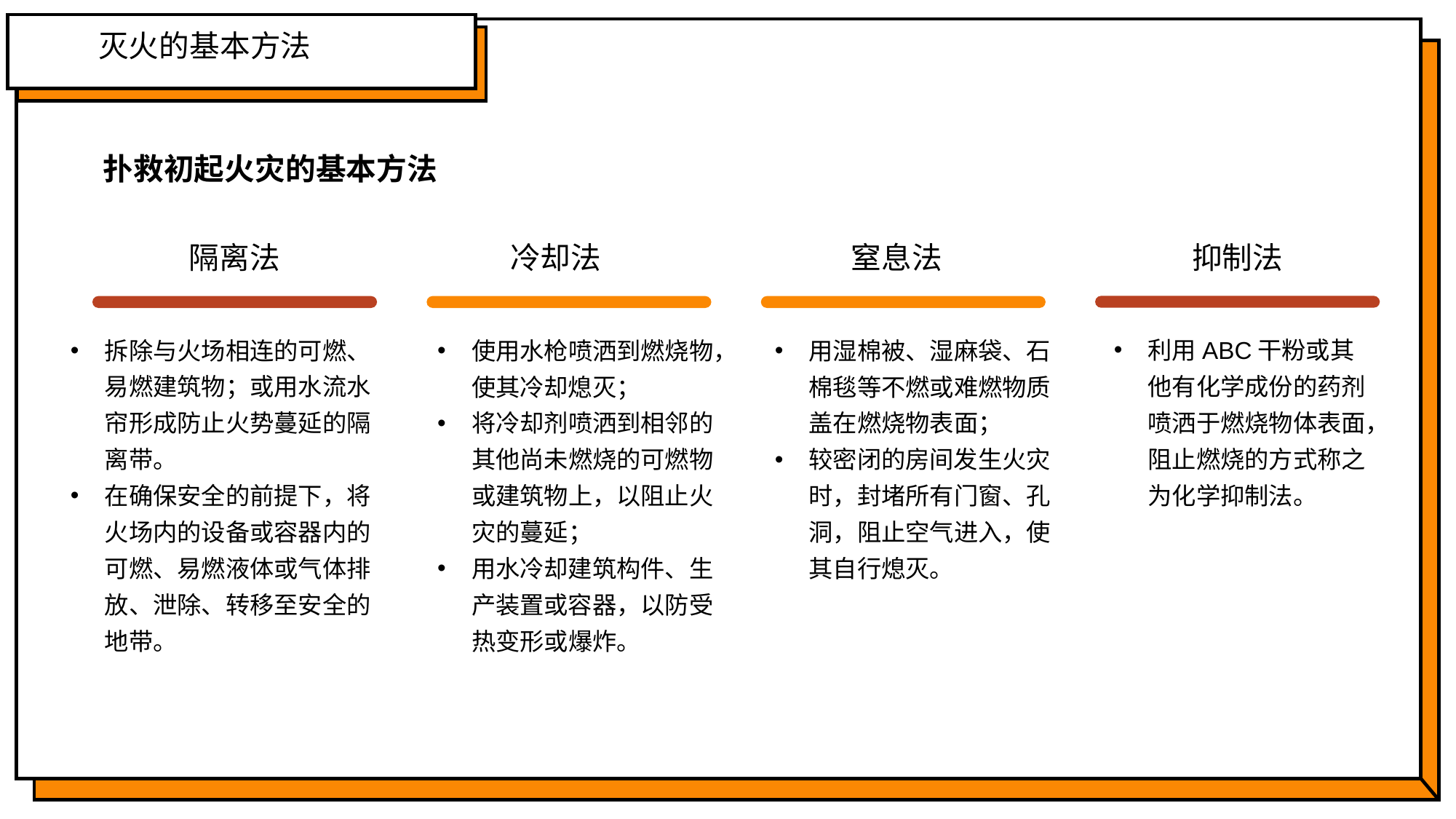

灭火的基本方法
扑救初起火灾的基本方法
隔离法
冷却法
窒息法
抑制法

利用ABC干粉或其他有化学成份的药剂喷洒于燃烧物体表面，阻止燃烧的方式称之为化学抑制法。
拆除与火场相连的可燃、易燃建筑物；或用水流水帘形成防止火势蔓延的隔离带。
在确保安全的前提下，将火场内的设备或容器内的可燃、易燃液体或气体排放、泄除、转移至安全的地带。
使用水枪喷洒到燃烧物，使其冷却熄灭；
将冷却剂喷洒到相邻的其他尚未燃烧的可燃物或建筑物上，以阻止火灾的蔓延；
用水冷却建筑构件、生产装置或容器，以防受热变形或爆炸。
用湿棉被、湿麻袋、石棉毯等不燃或难燃物质盖在燃烧物表面；
较密闭的房间发生火灾时，封堵所有门窗、孔洞，阻止空气进入，使其自行熄灭。